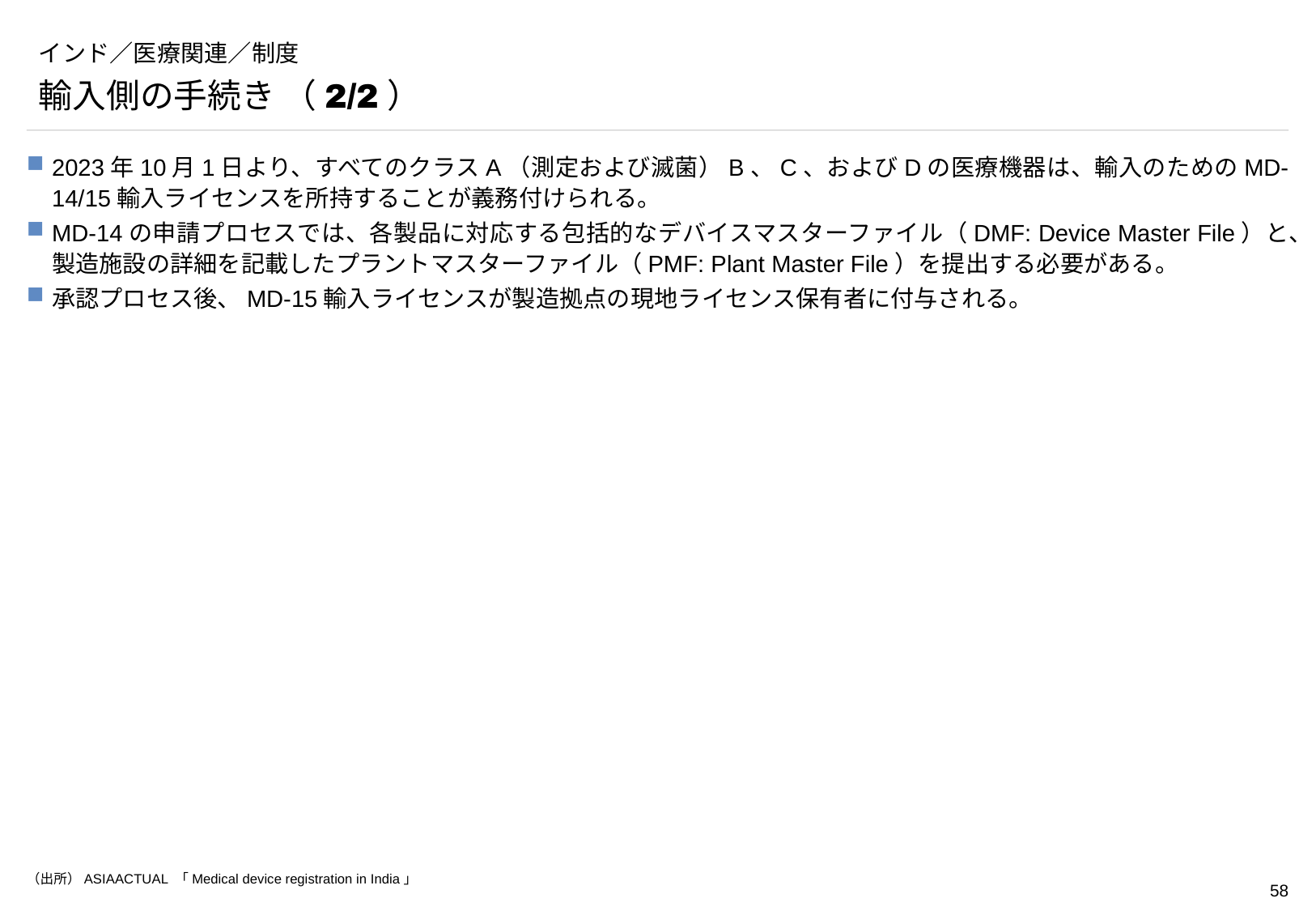

# インド／医療関連／制度
輸入側の手続き （2/2）
2023年10月1日より、すべてのクラスA（測定および滅菌）B、C、およびDの医療機器は、輸入のためのMD-14/15輸入ライセンスを所持することが義務付けられる。
MD-14の申請プロセスでは、各製品に対応する包括的なデバイスマスターファイル（DMF: Device Master File）と、製造施設の詳細を記載したプラントマスターファイル（PMF: Plant Master File）を提出する必要がある。
承認プロセス後、MD-15輸入ライセンスが製造拠点の現地ライセンス保有者に付与される。
（出所）ASIAACTUAL 「Medical device registration in India」